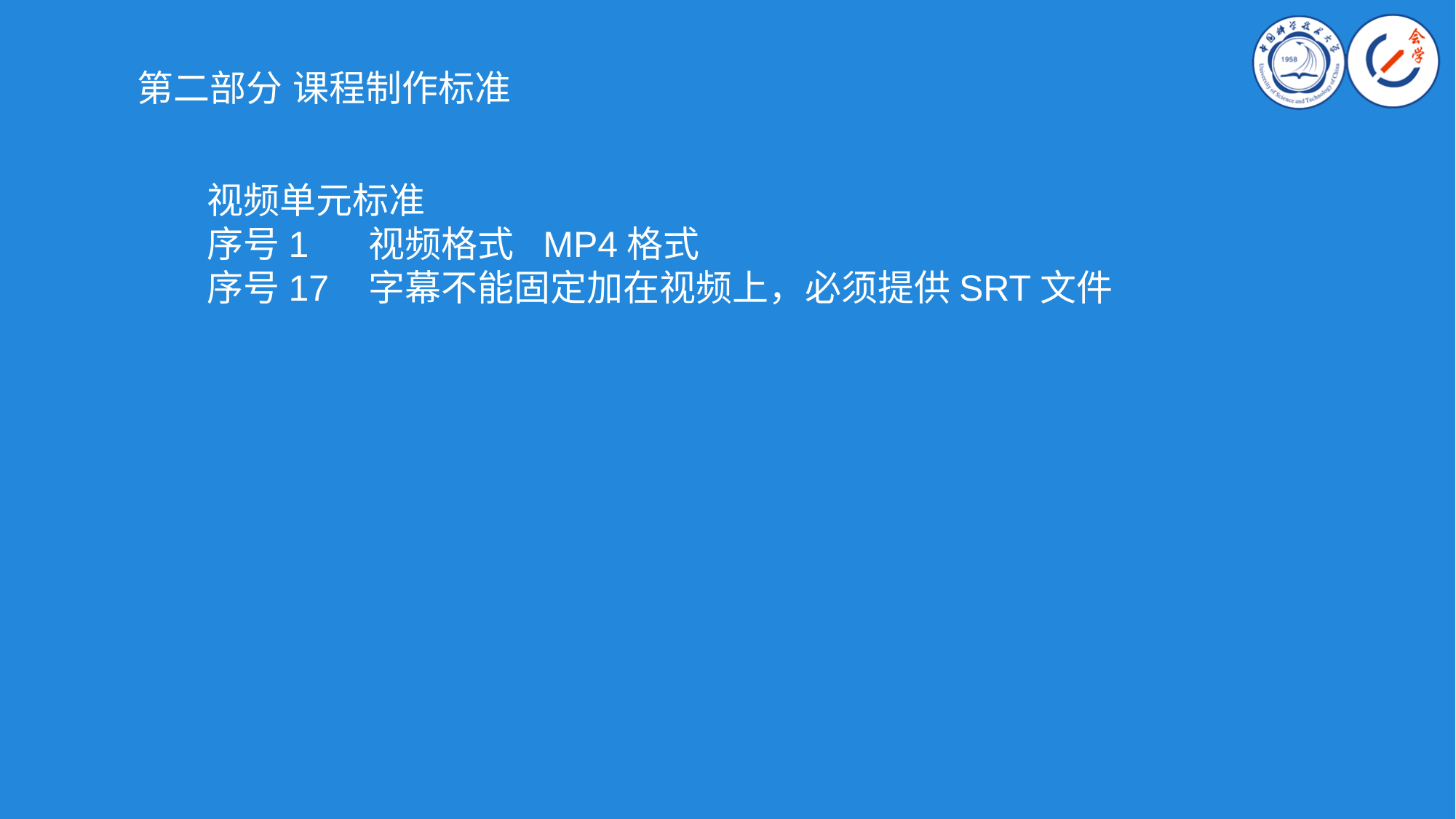

第二部分 课程制作标准
视频单元标准
序号1     视频格式  MP4格式
序号17   字幕不能固定加在视频上，必须提供SRT文件